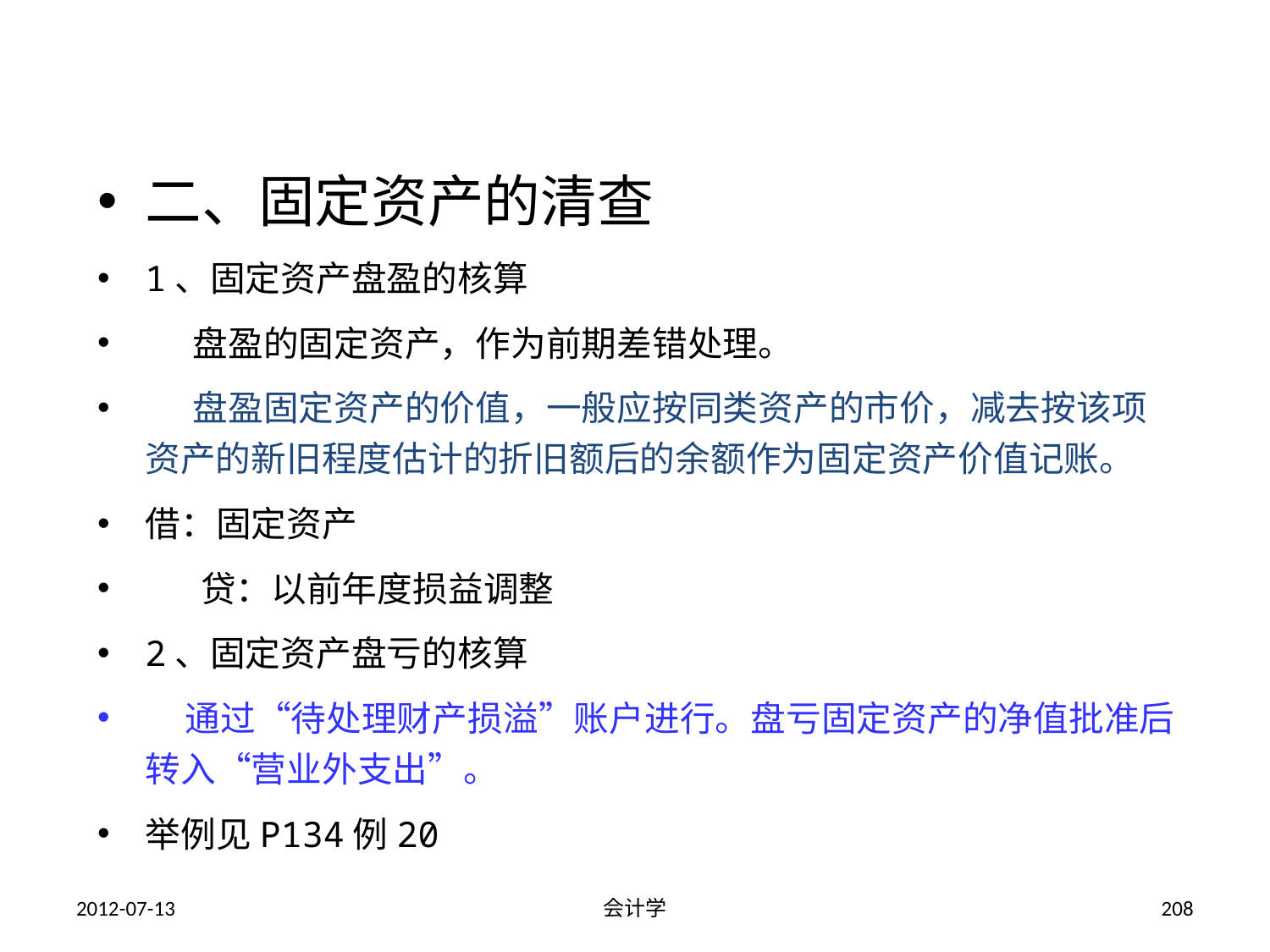

二、固定资产的清查
1、固定资产盘盈的核算
     盘盈的固定资产，作为前期差错处理。
     盘盈固定资产的价值，一般应按同类资产的市价，减去按该项资产的新旧程度估计的折旧额后的余额作为固定资产价值记账。
借：固定资产
      贷：以前年度损益调整
2、固定资产盘亏的核算
    通过“待处理财产损溢”账户进行。盘亏固定资产的净值批准后转入“营业外支出”。
举例见P134例20
2012-07-13
会计学
208